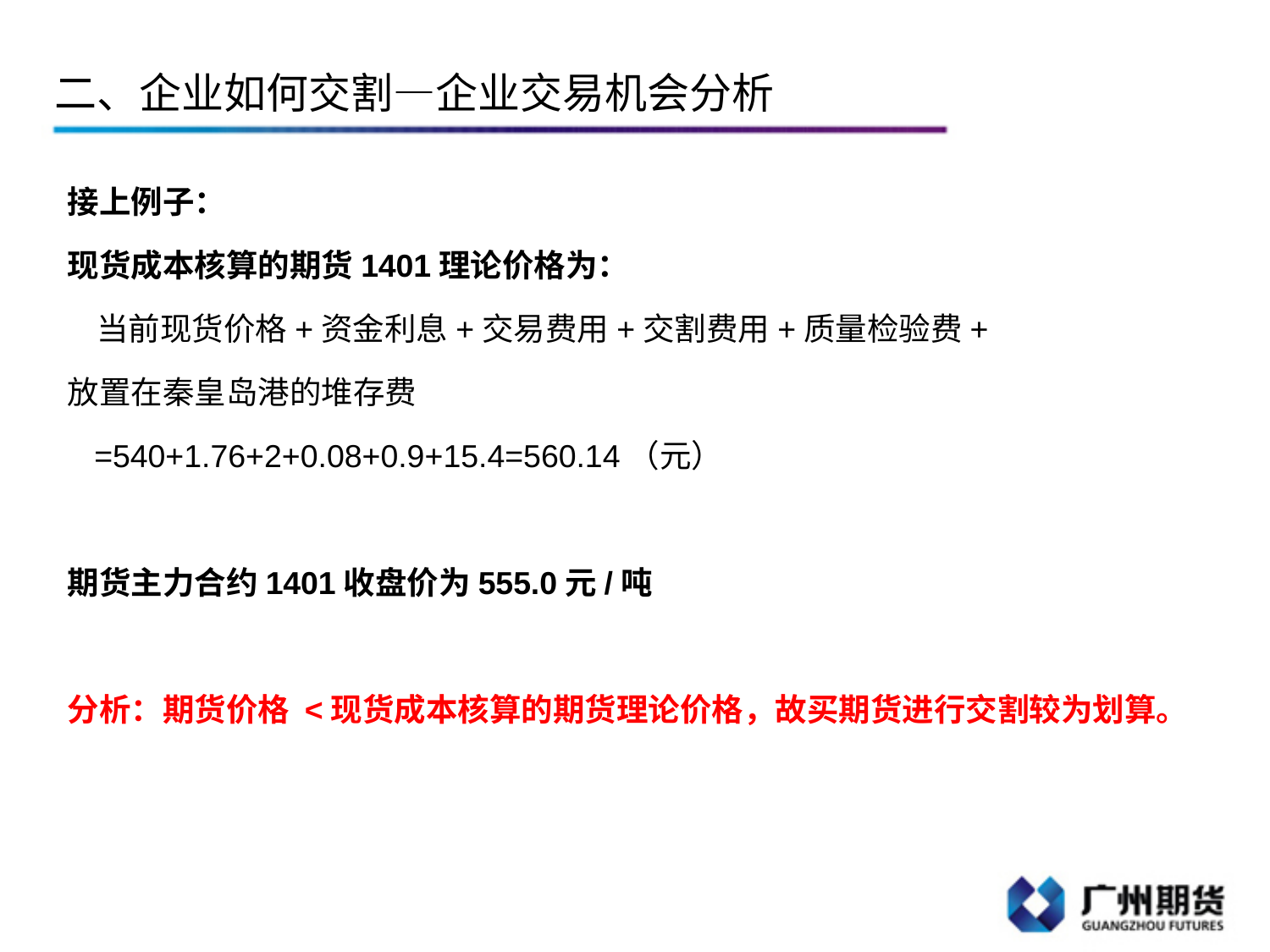

# 二、企业如何交割—企业交易机会分析
接上例子：
现货成本核算的期货1401理论价格为：
   当前现货价格+资金利息+交易费用+交割费用+质量检验费+
放置在秦皇岛港的堆存费
   =540+1.76+2+0.08+0.9+15.4=560.14（元）

期货主力合约1401收盘价为555.0元/吨

分析：期货价格 <现货成本核算的期货理论价格，故买期货进行交割较为划算。